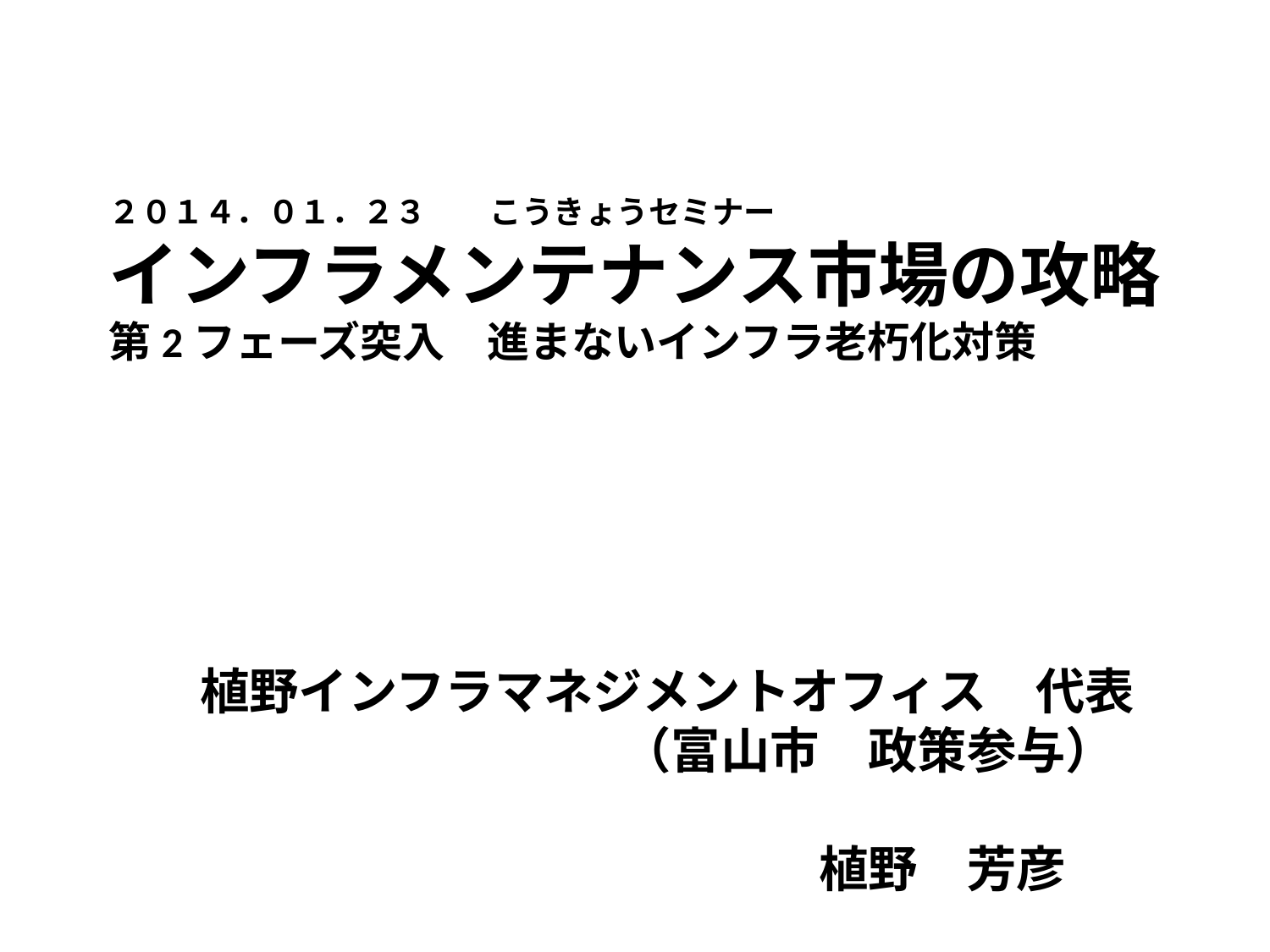

２０１４．０１．２３　　こうきょうセミナー
インフラメンテナンス市場の攻略
第2フェーズ突入　進まないインフラ老朽化対策

　　　植野インフラマネジメントオフィス　代表
　　　　　　　　　　（富山市　政策参与）
　　　　　　　　　　　　　　植野　芳彦